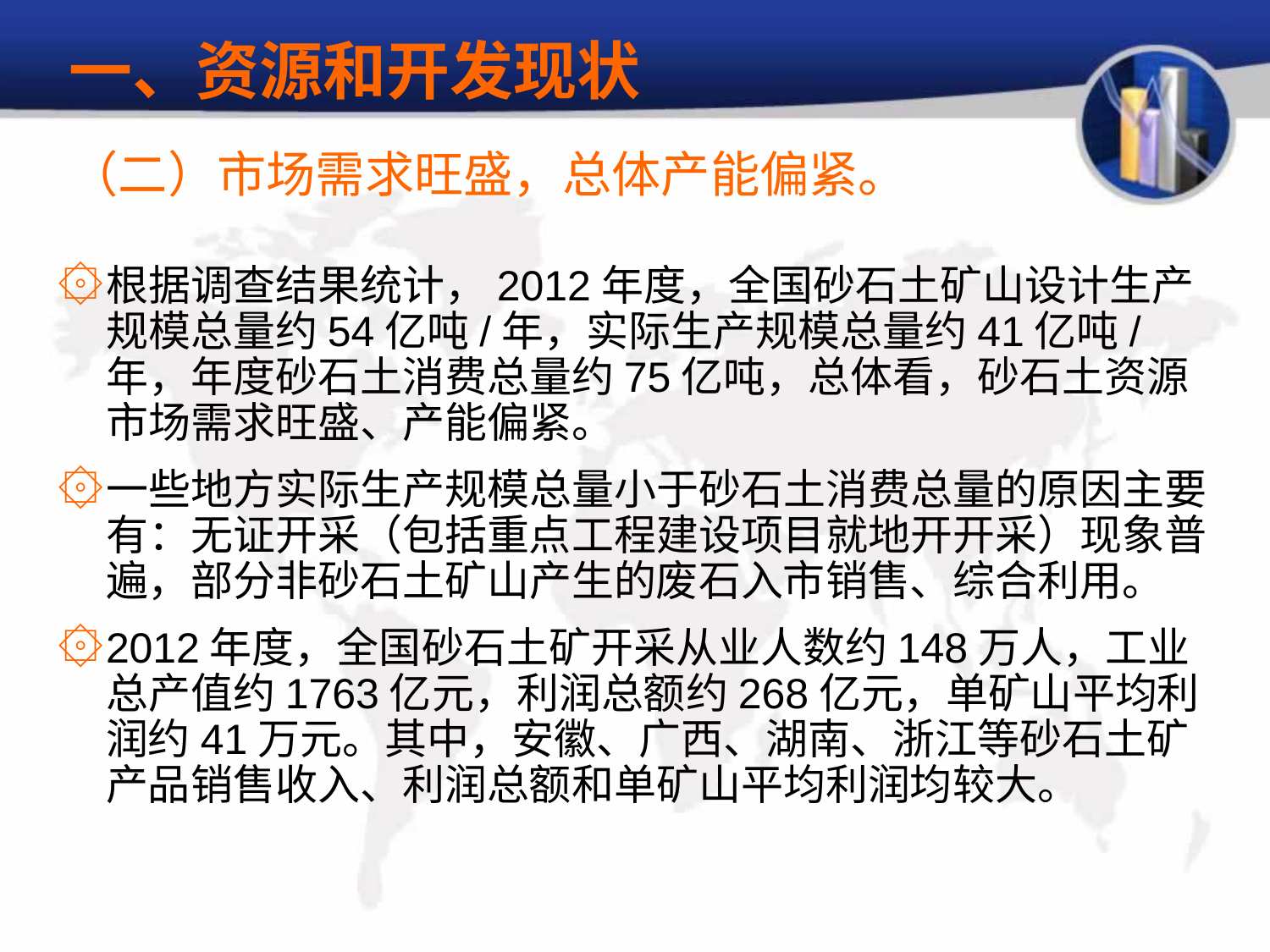

一、资源和开发现状
# （二）市场需求旺盛，总体产能偏紧。
根据调查结果统计，2012年度，全国砂石土矿山设计生产规模总量约54亿吨/年，实际生产规模总量约41亿吨/年，年度砂石土消费总量约75亿吨，总体看，砂石土资源市场需求旺盛、产能偏紧。
一些地方实际生产规模总量小于砂石土消费总量的原因主要有：无证开采（包括重点工程建设项目就地开开采）现象普遍，部分非砂石土矿山产生的废石入市销售、综合利用。
2012年度，全国砂石土矿开采从业人数约148万人，工业总产值约1763亿元，利润总额约268亿元，单矿山平均利润约41万元。其中，安徽、广西、湖南、浙江等砂石土矿产品销售收入、利润总额和单矿山平均利润均较大。